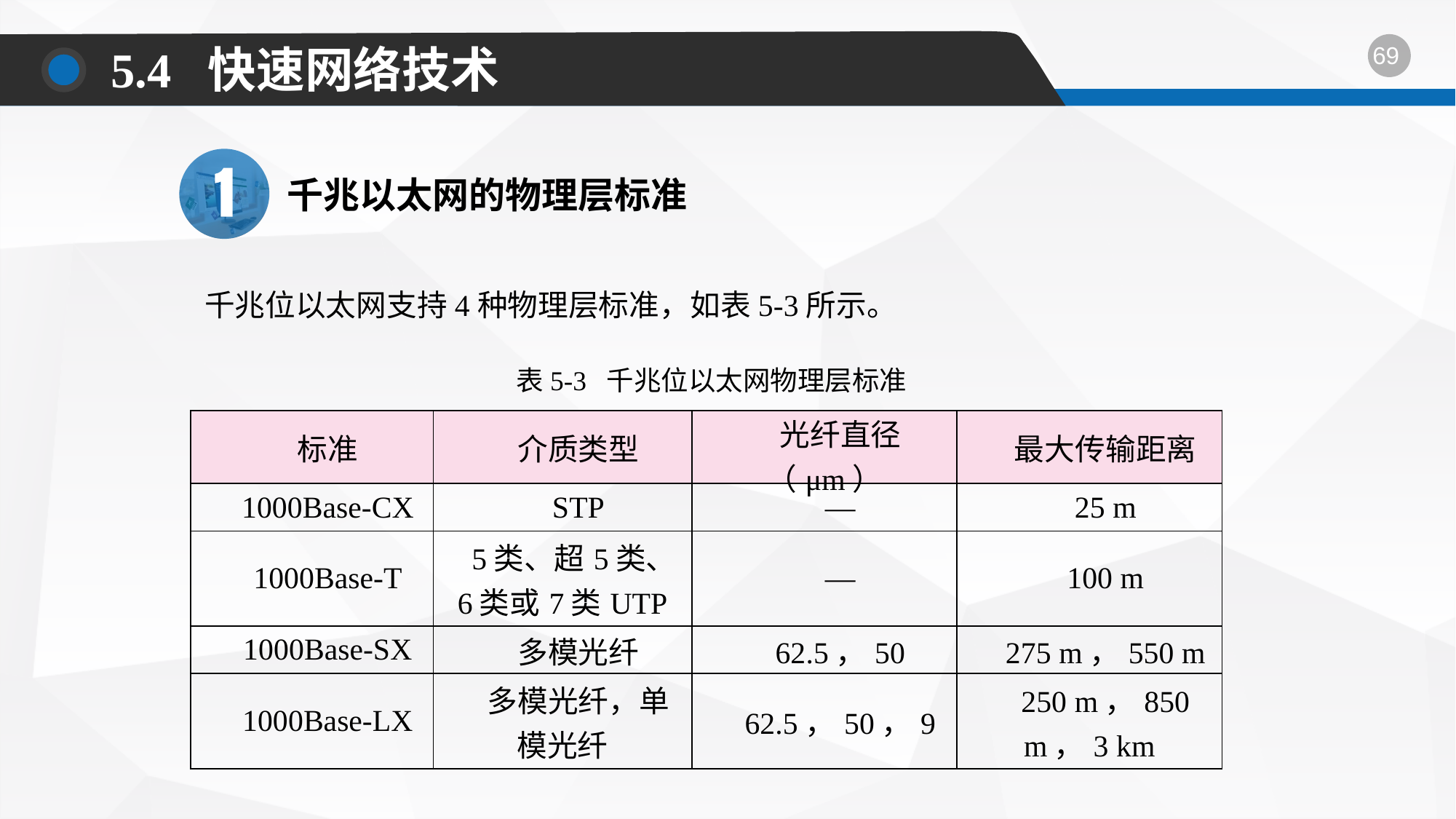

5.4  快速网络技术

1
千兆以太网的物理层标准
千兆位以太网支持4种物理层标准，如表5-3所示。
表5-3  千兆位以太网物理层标准
| 标准 | 介质类型 | 光纤直径（μm） | 最大传输距离 |
| --- | --- | --- | --- |
| 1000Base-CX | STP | — | 25 m |
| 1000Base-T | 5类、超5类、6类或7类UTP | — | 100 m |
| 1000Base-SX | 多模光纤 | 62.5，50 | 275 m，550 m |
| 1000Base-LX | 多模光纤，单模光纤 | 62.5，50，9 | 250 m，850 m，3 km |